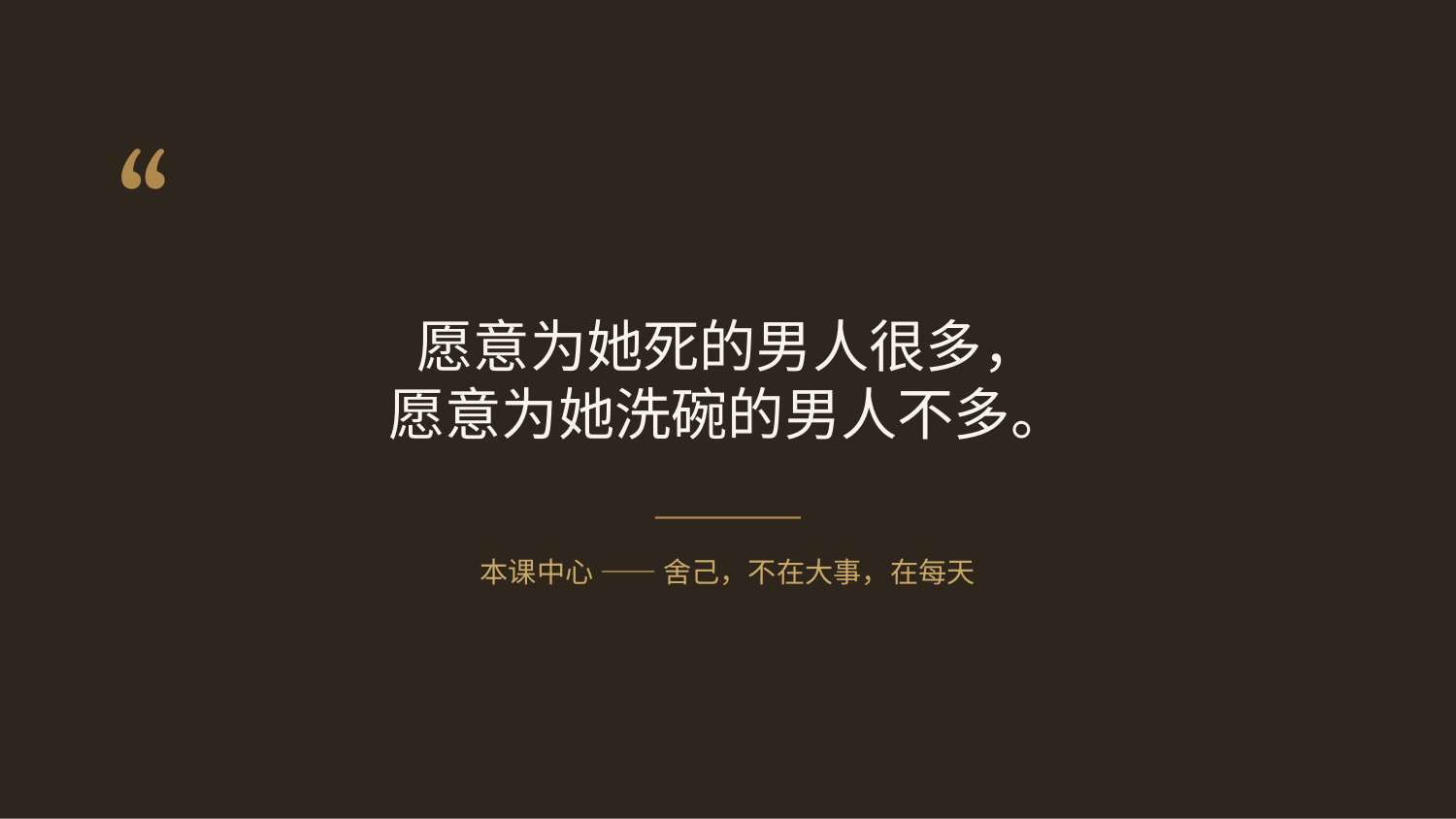

“
愿意为她死的男人很多，
愿意为她洗碗的男人不多。

本课中心 —— 舍己，不在大事，在每天